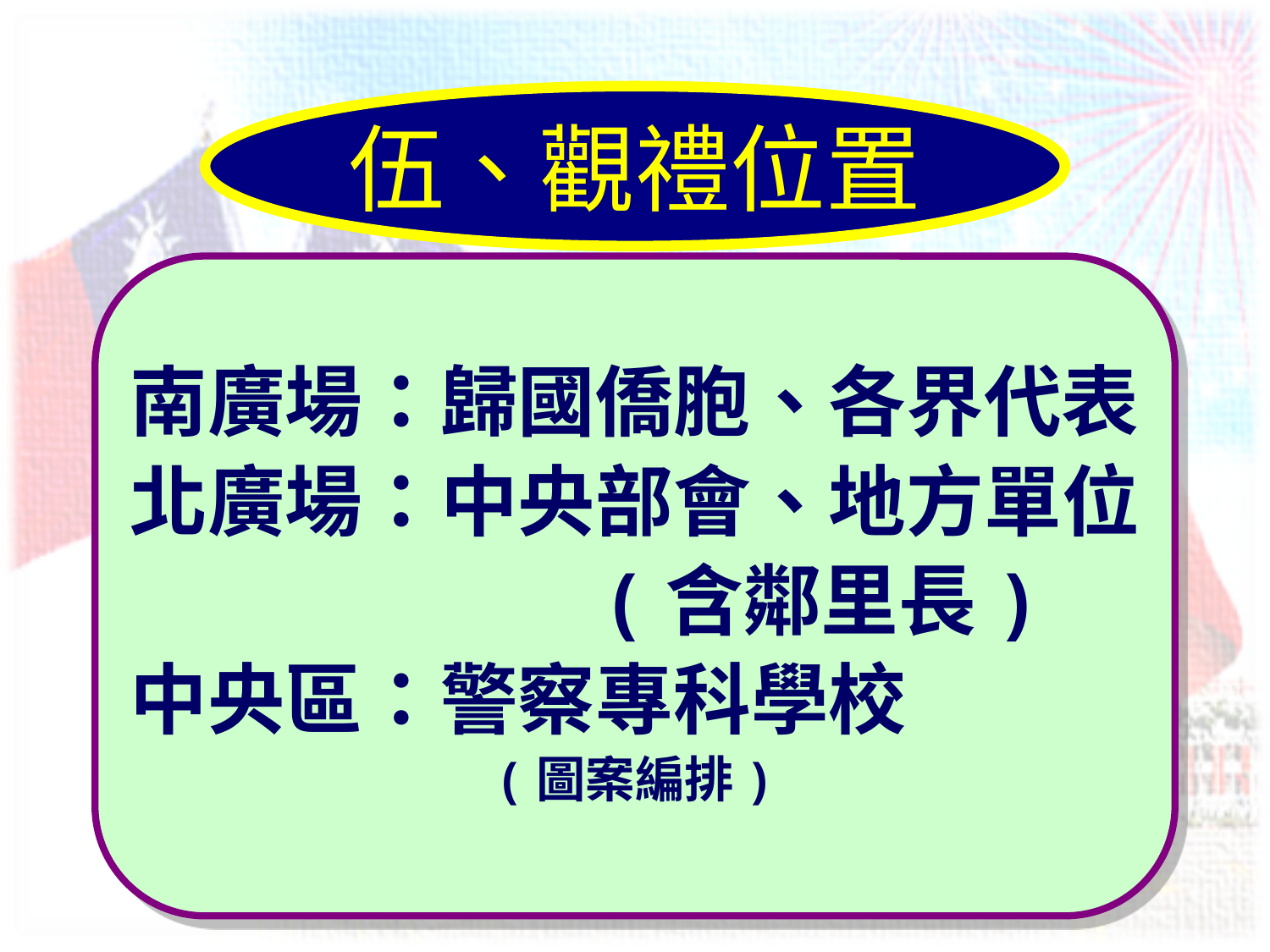

伍、觀禮位置
南廣場：歸國僑胞、各界代表
北廣場：中央部會、地方單位
        (含鄰里長)
中央區：警察專科學校
(圖案編排)